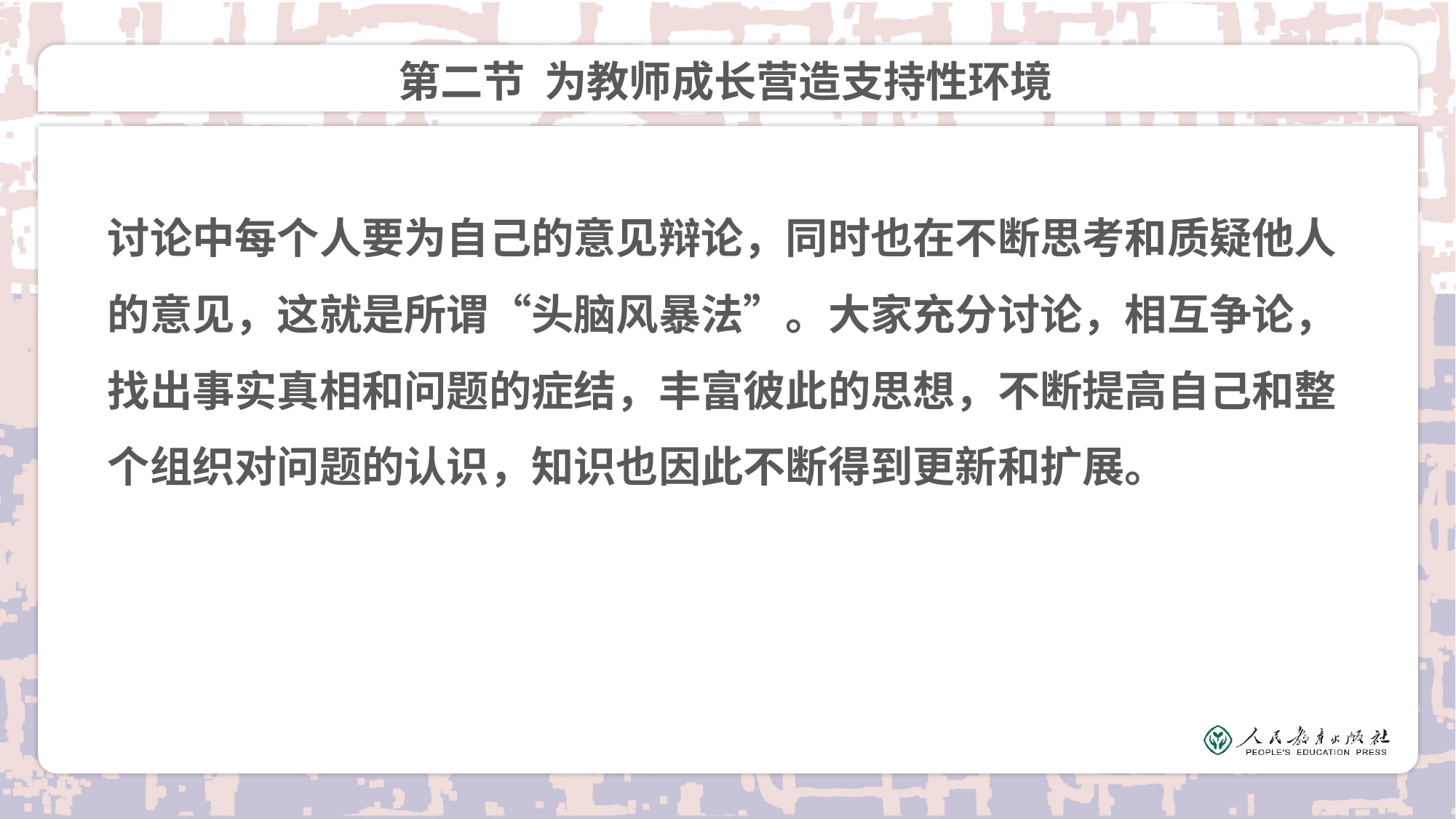

# 第二节  为教师成长营造支持性环境
讨论中每个人要为自己的意见辩论，同时也在不断思考和质疑他人的意见，这就是所谓“头脑风暴法”。大家充分讨论，相互争论，找出事实真相和问题的症结，丰富彼此的思想，不断提高自己和整个组织对问题的认识，知识也因此不断得到更新和扩展。